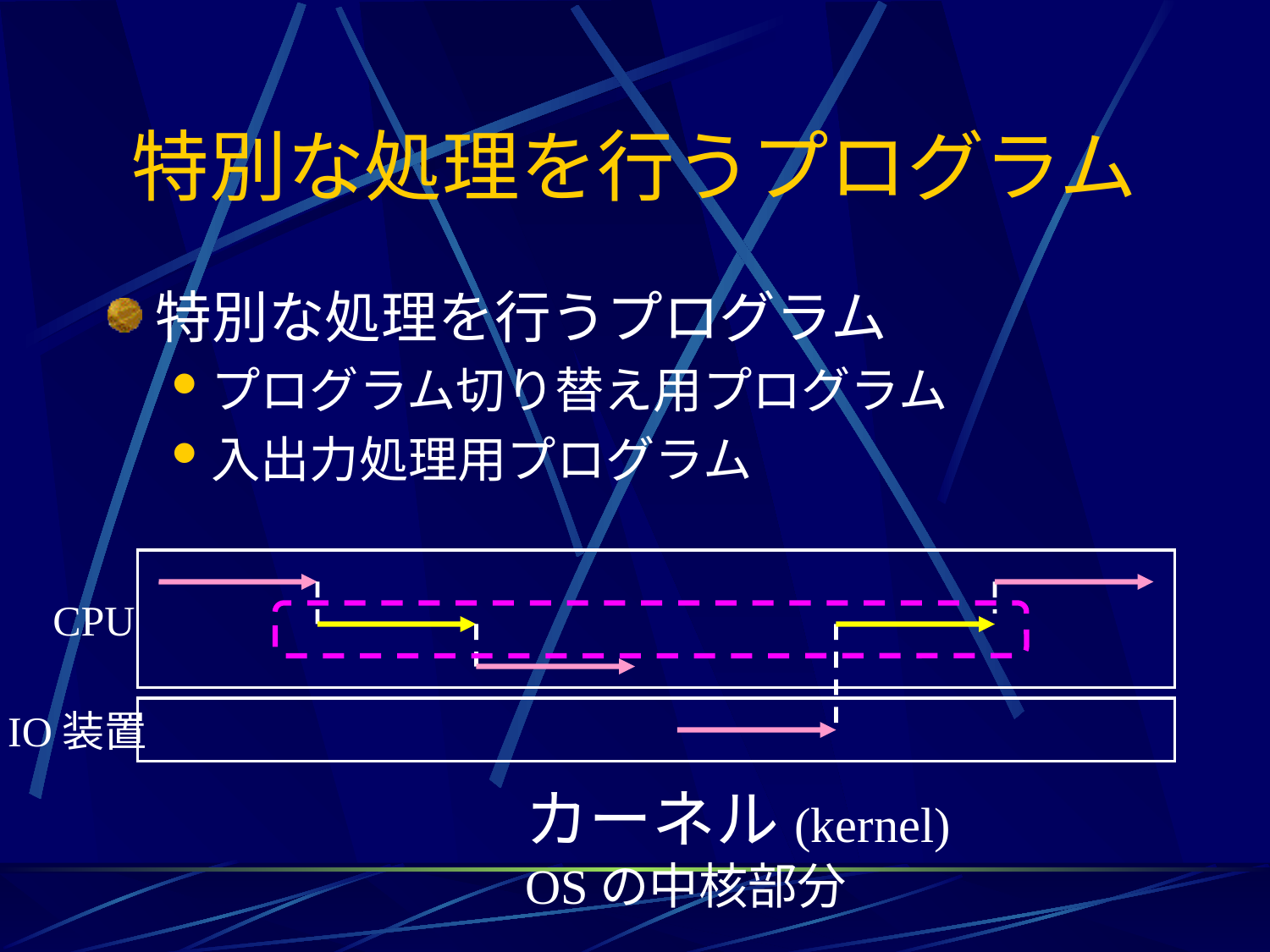

# 特別な処理を行うプログラム
特別な処理を行うプログラム
プログラム切り替え用プログラム
入出力処理用プログラム

CPU

IO装置

カーネル(kernel)
OSの中核部分